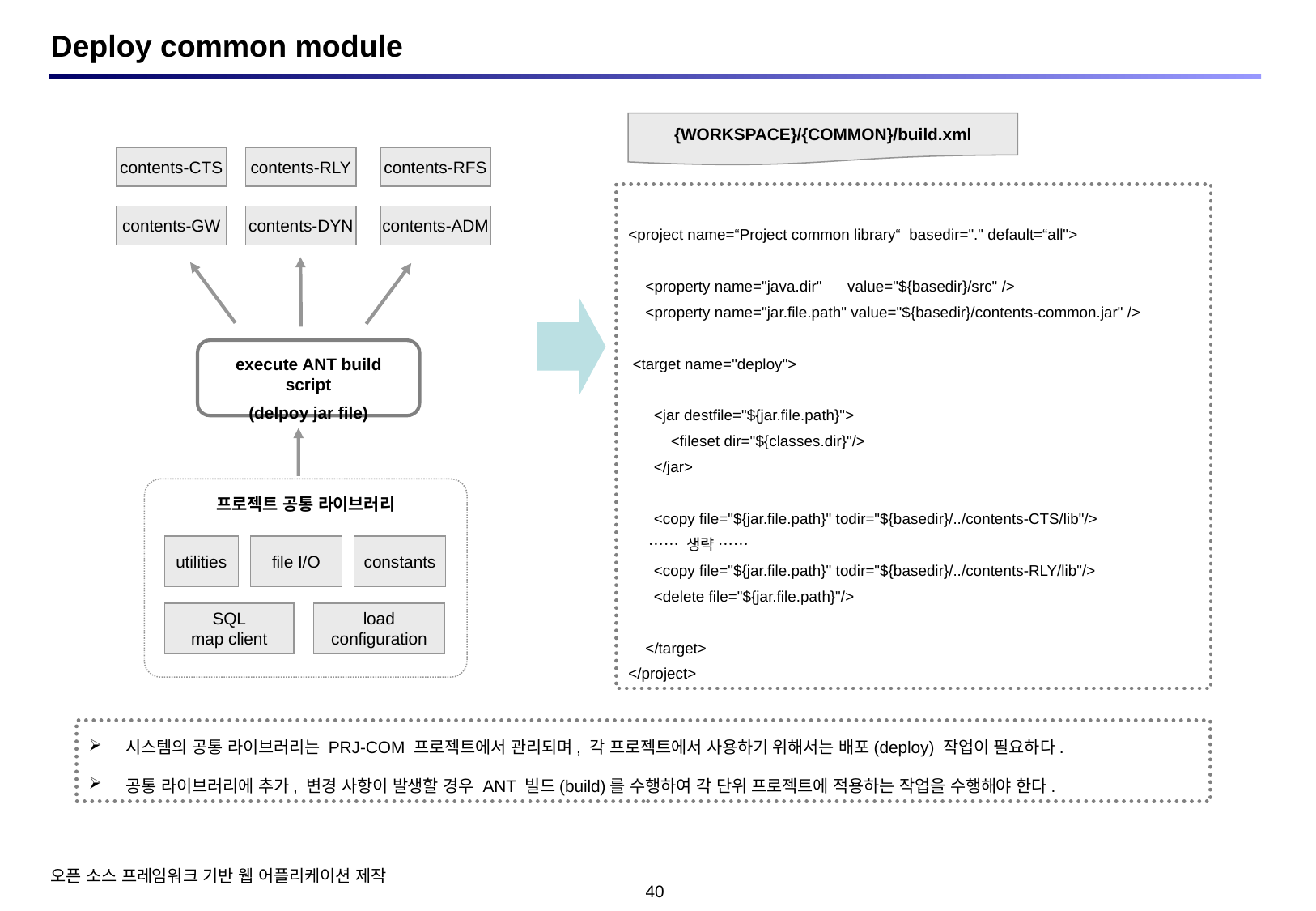

# Deploy common module
{WORKSPACE}/{COMMON}/build.xml
contents-CTS
contents-RLY
contents-RFS
<project name=“Project common library“  basedir="." default=“all">

    <property name="java.dir"      value="${basedir}/src" />
    <property name="jar.file.path" value="${basedir}/contents-common.jar" />

 <target name="deploy">

      <jar destfile="${jar.file.path}">
          <fileset dir="${classes.dir}"/>
      </jar>

      <copy file="${jar.file.path}" todir="${basedir}/../contents-CTS/lib"/>
      …… 생략 ……
      <copy file="${jar.file.path}" todir="${basedir}/../contents-RLY/lib"/>
      <delete file="${jar.file.path}"/>

    </target>
</project>
contents-GW
contents-DYN
contents-ADM

execute ANT build script
(delpoy jar file)

프로젝트 공통 라이브러리

utilities
file I/O
constants
SQL
map client
load
configuration
 시스템의 공통 라이브러리는 PRJ-COM 프로젝트에서 관리되며, 각 프로젝트에서 사용하기 위해서는 배포(deploy) 작업이 필요하다.
 공통 라이브러리에 추가, 변경 사항이 발생할 경우 ANT 빌드(build)를 수행하여 각 단위 프로젝트에 적용하는 작업을 수행해야 한다.